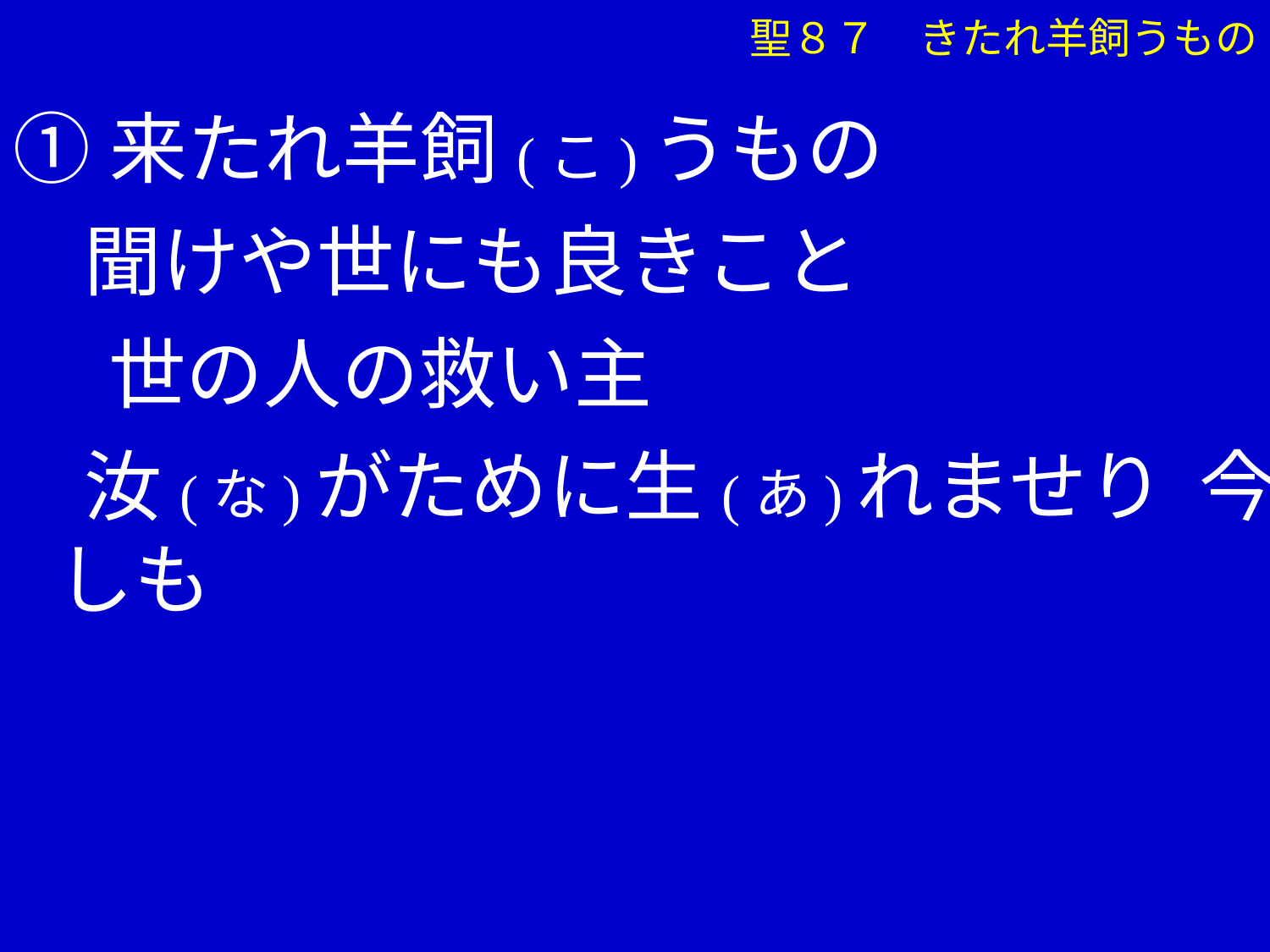

①来たれ羊飼(こ)うもの
   聞けや世にも良きこと
　 世の人の救い主
   汝(な)がために生(あ)れませり  今しも

聖８７　きたれ羊飼うもの